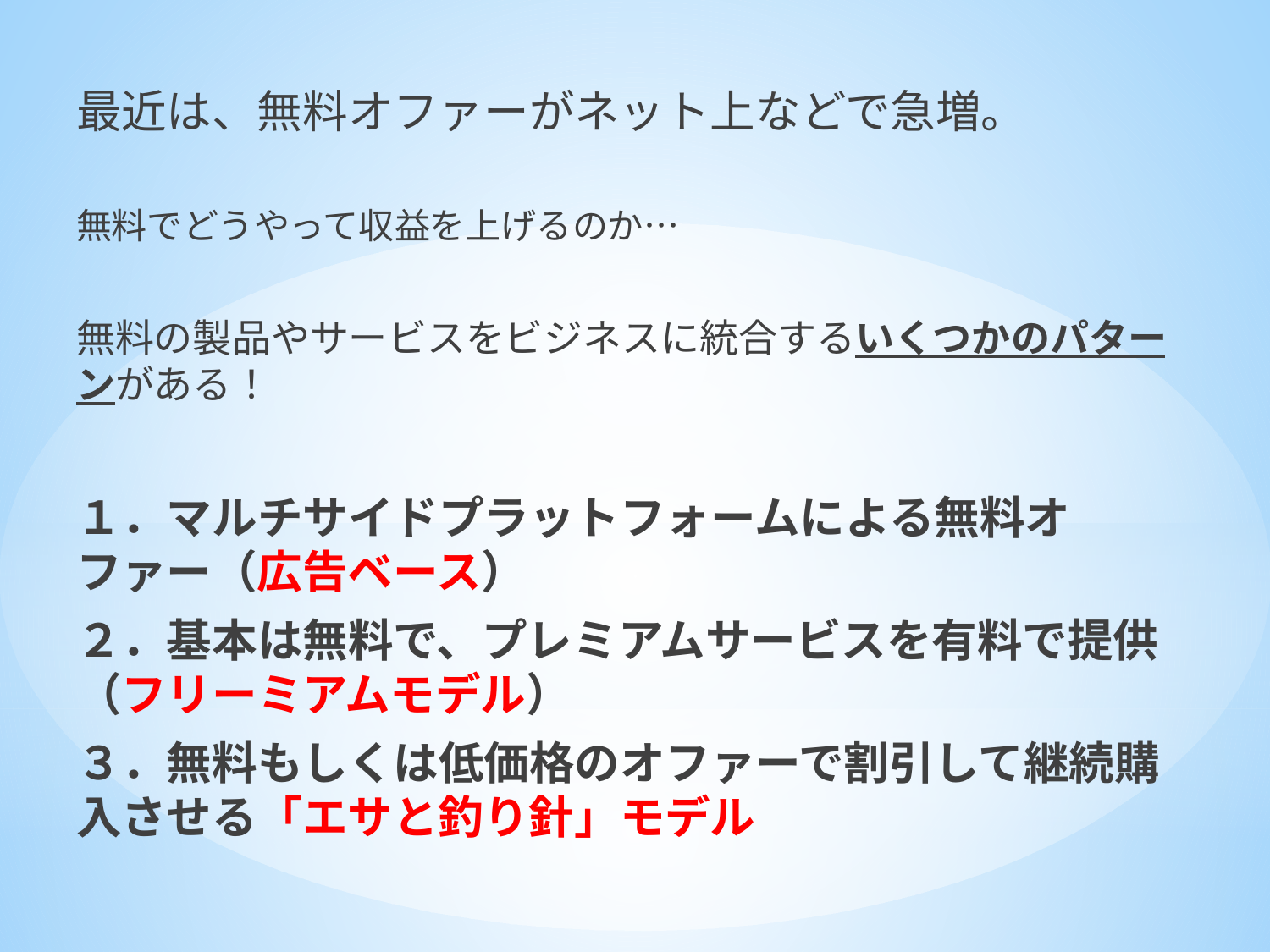

最近は、無料オファーがネット上などで急増。

無料でどうやって収益を上げるのか…

無料の製品やサービスをビジネスに統合するいくつかのパターンがある！

１．マルチサイドプラットフォームによる無料オファー（広告ベース）
２．基本は無料で、プレミアムサービスを有料で提供（フリーミアムモデル）
３．無料もしくは低価格のオファーで割引して継続購入させる「エサと釣り針」モデル